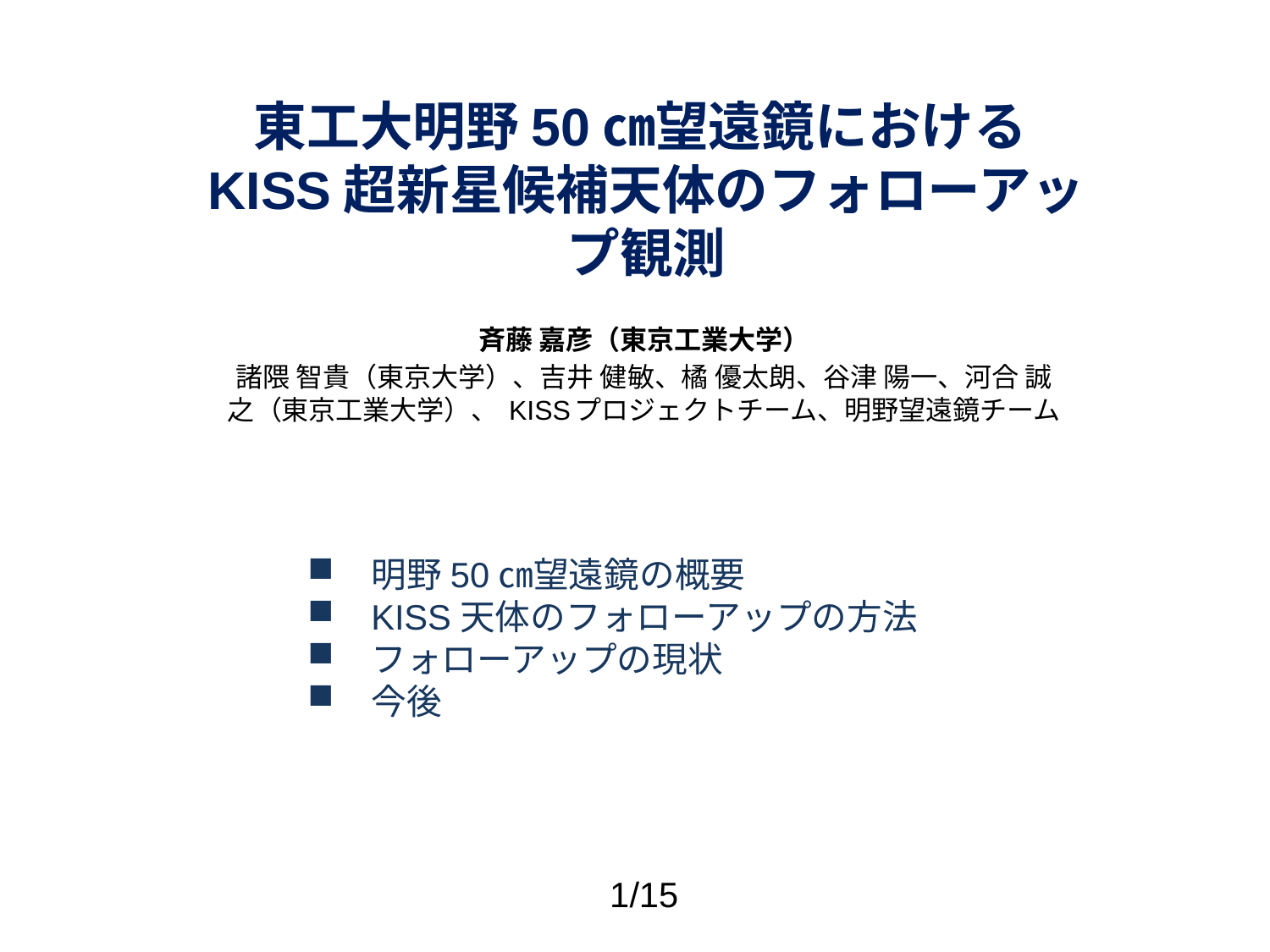

# 東工大明野50㎝望遠鏡におけるKISS超新星候補天体のフォローアップ観測
斉藤 嘉彦（東京工業大学）
諸隈 智貴（東京大学）、吉井 健敏、橘 優太朗、谷津 陽一、河合 誠之（東京工業大学）、 KISSプロジェクトチーム、明野望遠鏡チーム
明野50㎝望遠鏡の概要
KISS天体のフォローアップの方法
フォローアップの現状
今後
1/15